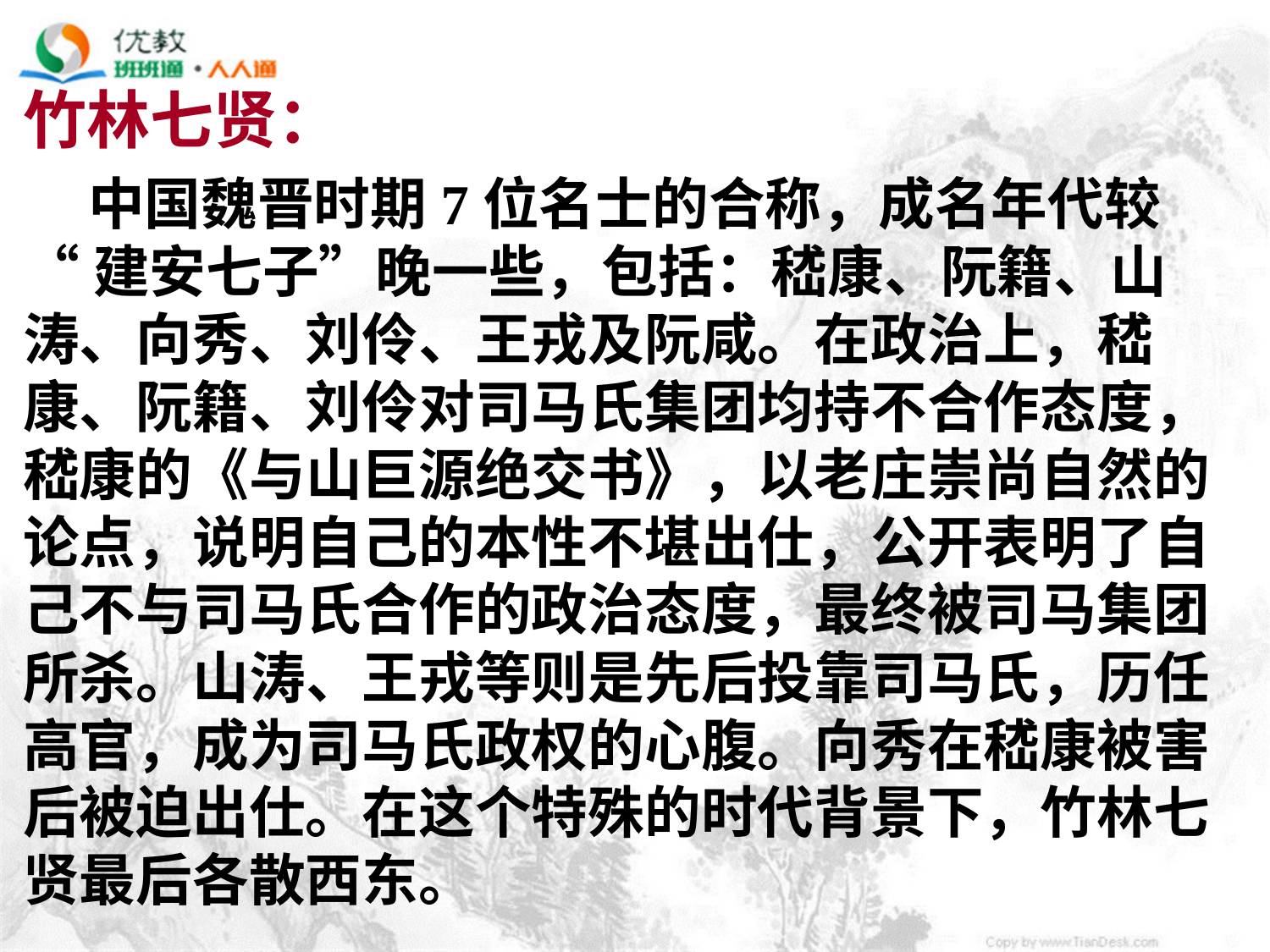

竹林七贤：
    中国魏晋时期7位名士的合称，成名年代较
“建安七子”晚一些，包括：嵇康、阮籍、山
涛、向秀、刘伶、王戎及阮咸。在政治上，嵇
康、阮籍、刘伶对司马氏集团均持不合作态度，
嵇康的《与山巨源绝交书》，以老庄崇尚自然的
论点，说明自己的本性不堪出仕，公开表明了自
己不与司马氏合作的政治态度，最终被司马集团
所杀。山涛、王戎等则是先后投靠司马氏，历任
高官，成为司马氏政权的心腹。向秀在嵇康被害
后被迫出仕。在这个特殊的时代背景下，竹林七
贤最后各散西东。